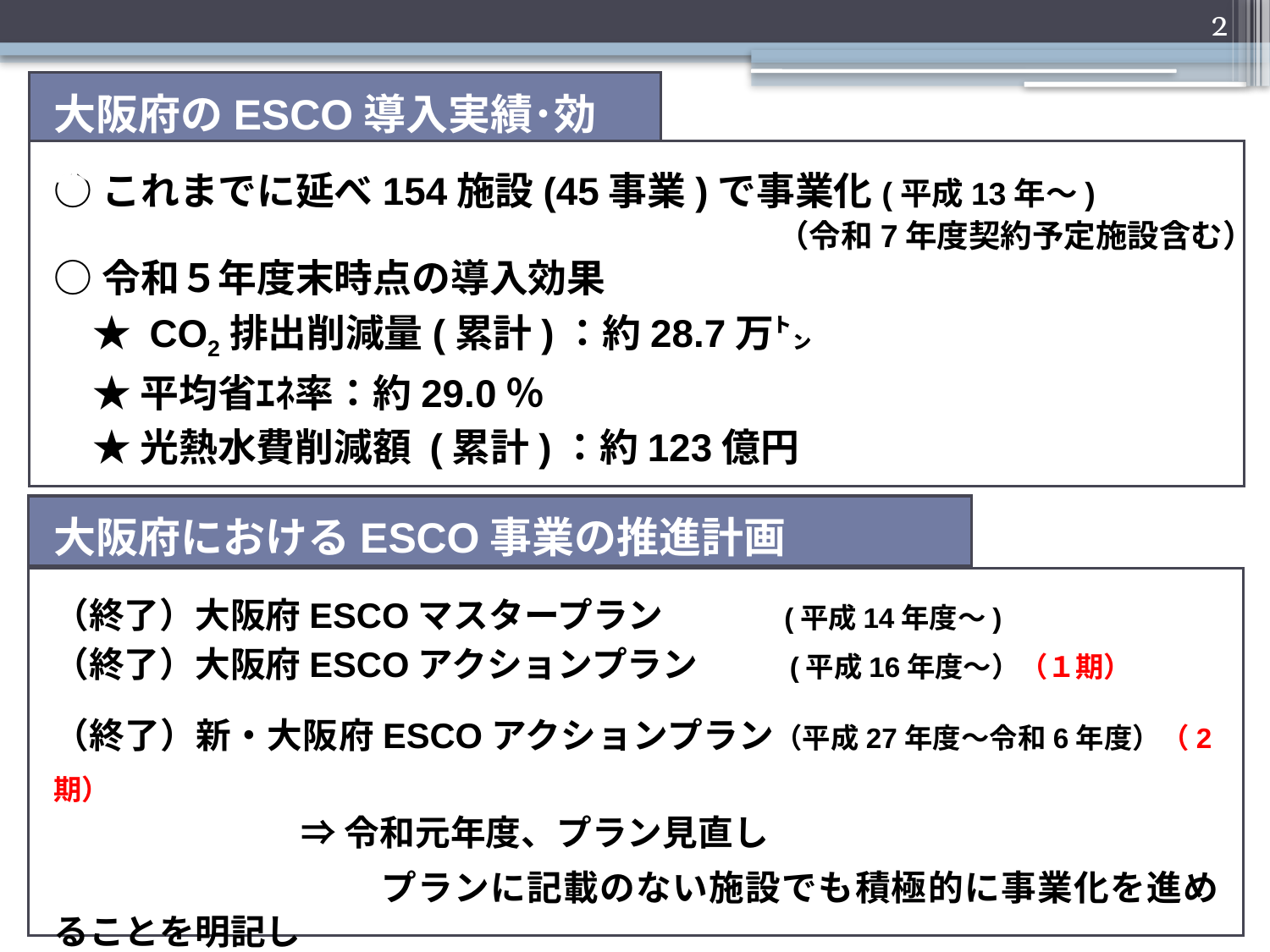

2
大阪府のESCO導入実績･効果

○これまでに延べ154施設(45事業)で事業化(平成13年～)

○令和５年度末時点の導入効果
　★ CO2排出削減量(累計)：約28.7万㌧
　★ 平均省ｴﾈ率：約29.0％
　★ 光熱水費削減額 (累計)：約123億円
（令和7年度契約予定施設含む）
大阪府におけるESCO事業の推進計画
（終了）大阪府ESCOマスタープラン　　　 (平成14年度～)
（終了）大阪府ESCOアクションプラン 　　 (平成16年度～）（１期）
（終了）新・大阪府ESCOアクションプラン（平成27年度～令和6年度）（2期）

　　　　　　　⇒ 令和元年度、プラン見直し
　　　　　　　　　プランに記載のない施設でも積極的に事業化を進めることを明記し
　　　　　　　　　ESCO事業のさらなる推進を図る。